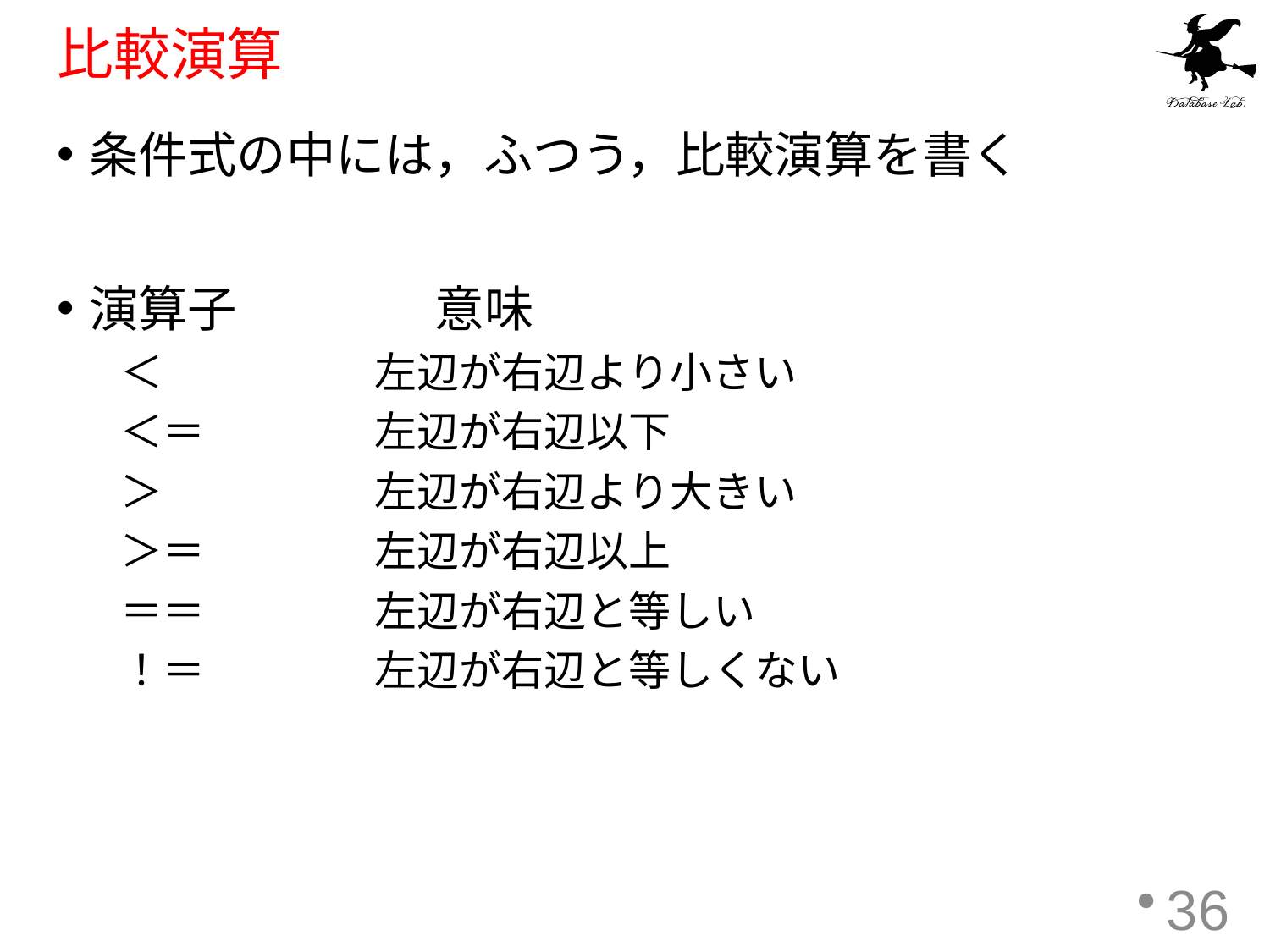

# 比較演算
条件式の中には，ふつう，比較演算を書く

演算子                  意味
＜                  	左辺が右辺より小さい
＜＝                 	左辺が右辺以下
＞                    	左辺が右辺より大きい
＞＝             	左辺が右辺以上
＝＝                 	左辺が右辺と等しい
！＝                	左辺が右辺と等しくない

36